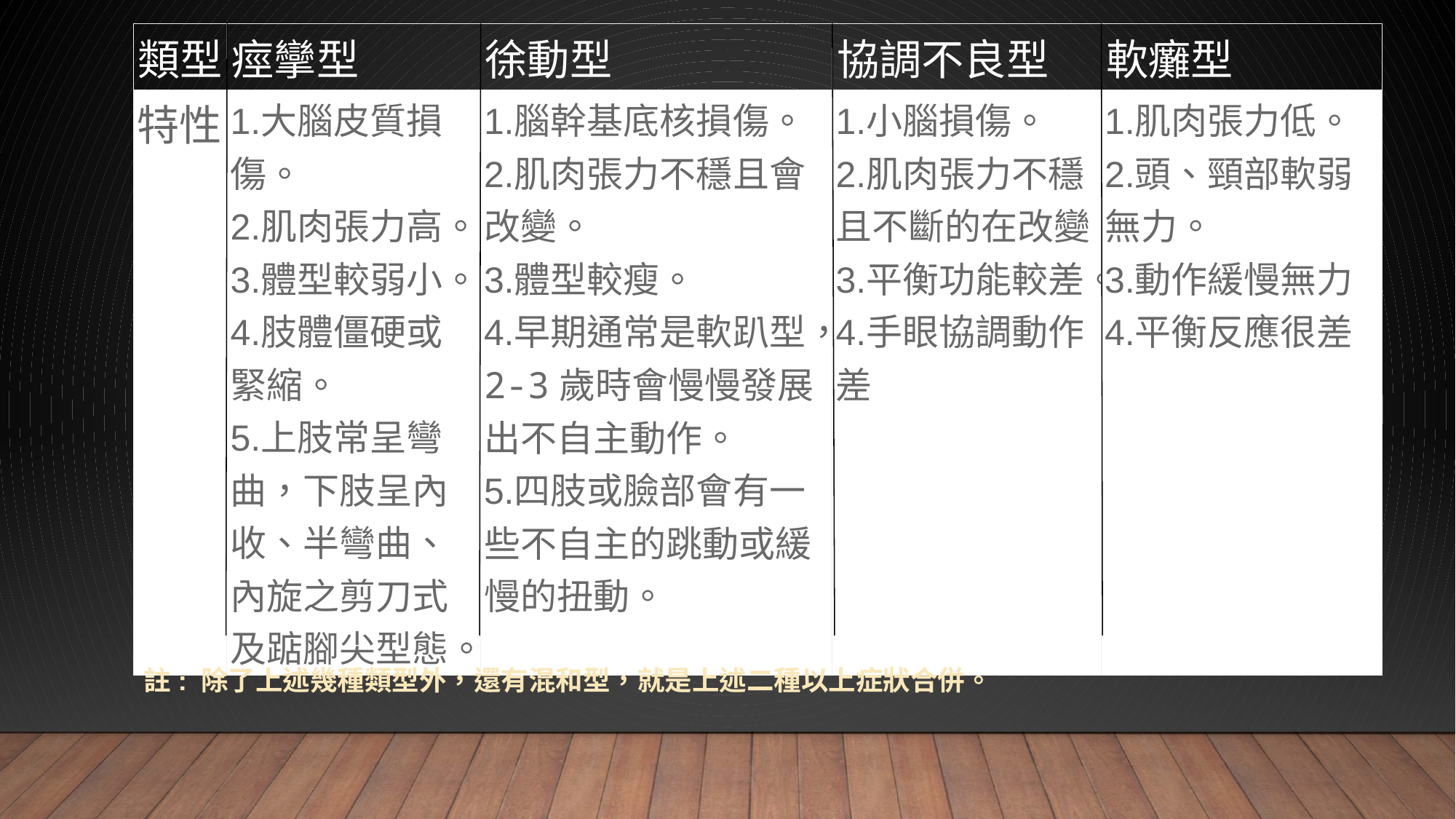

| 類型 | 痙攣型 | 徐動型 | 協調不良型 | 軟癱型 |
| --- | --- | --- | --- | --- |
| 特性 | 大腦皮質損傷。 肌肉張力高。 體型較弱小。 肢體僵硬或緊縮。 上肢常呈彎曲，下肢呈內收、半彎曲、內旋之剪刀式及踮腳尖型態。 | 腦幹基底核損傷。 肌肉張力不穩且會改變。 體型較瘦。 早期通常是軟趴型，2-3歲時會慢慢發展出不自主動作。 四肢或臉部會有一些不自主的跳動或緩慢的扭動。 | 小腦損傷。 肌肉張力不穩且不斷的在改變。 平衡功能較差。 手眼協調動作差 | 肌肉張力低。 頭、頸部軟弱無力。 動作緩慢無力 平衡反應很差 |
#

註: 除了上述幾種類型外，還有混和型，就是上述二種以上症狀合併。